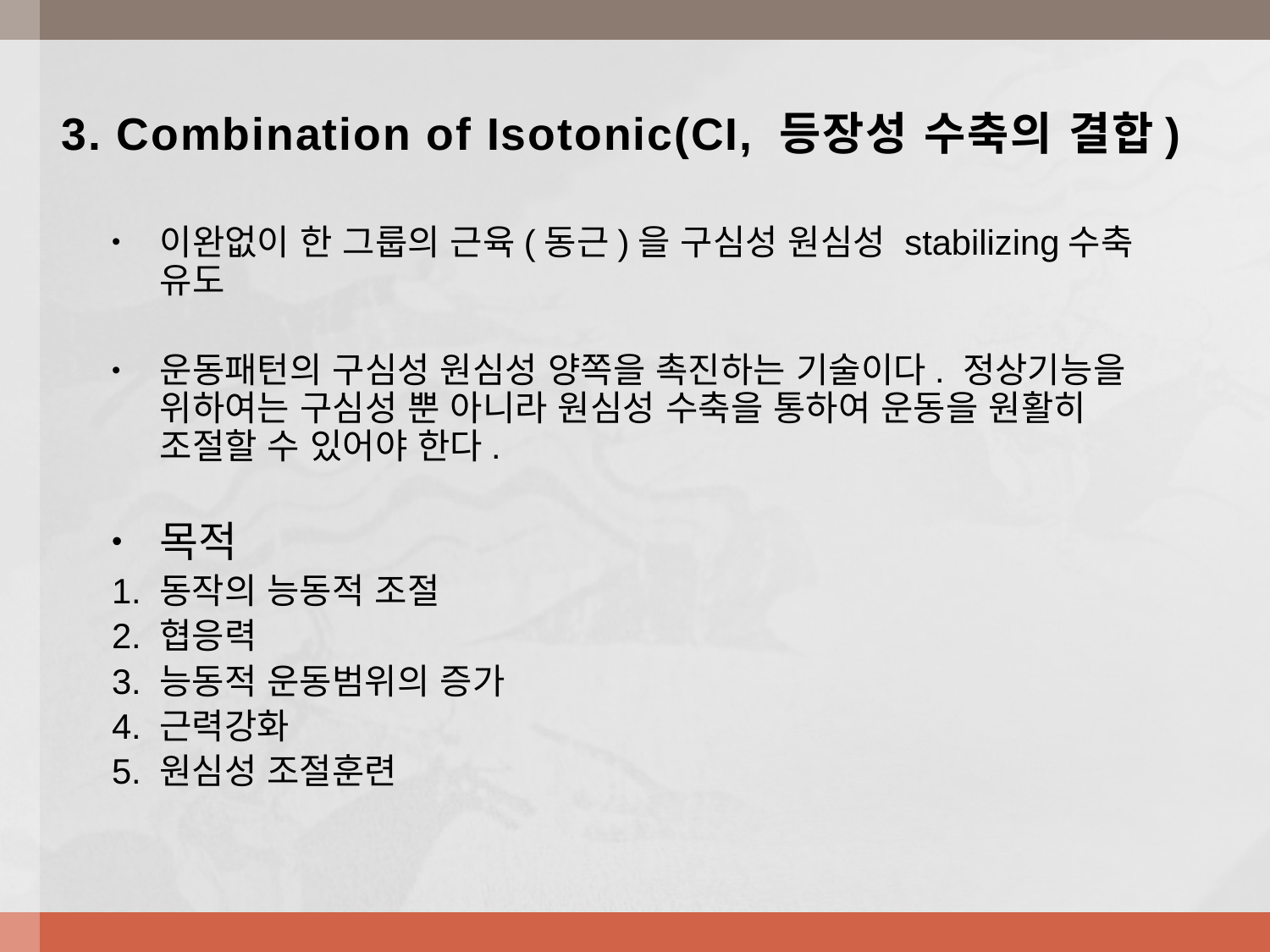

# 3. Combination of Isotonic(CI, 등장성 수축의 결합)
이완없이 한 그룹의 근육(동근)을 구심성 원심성 stabilizing수축 유도

운동패턴의 구심성 원심성 양쪽을 촉진하는 기술이다. 정상기능을 위하여는 구심성 뿐 아니라 원심성 수축을 통하여 운동을 원활히 조절할 수 있어야 한다.

목적
1. 동작의 능동적 조절
2. 협응력
3. 능동적 운동범위의 증가
4. 근력강화
5. 원심성 조절훈련